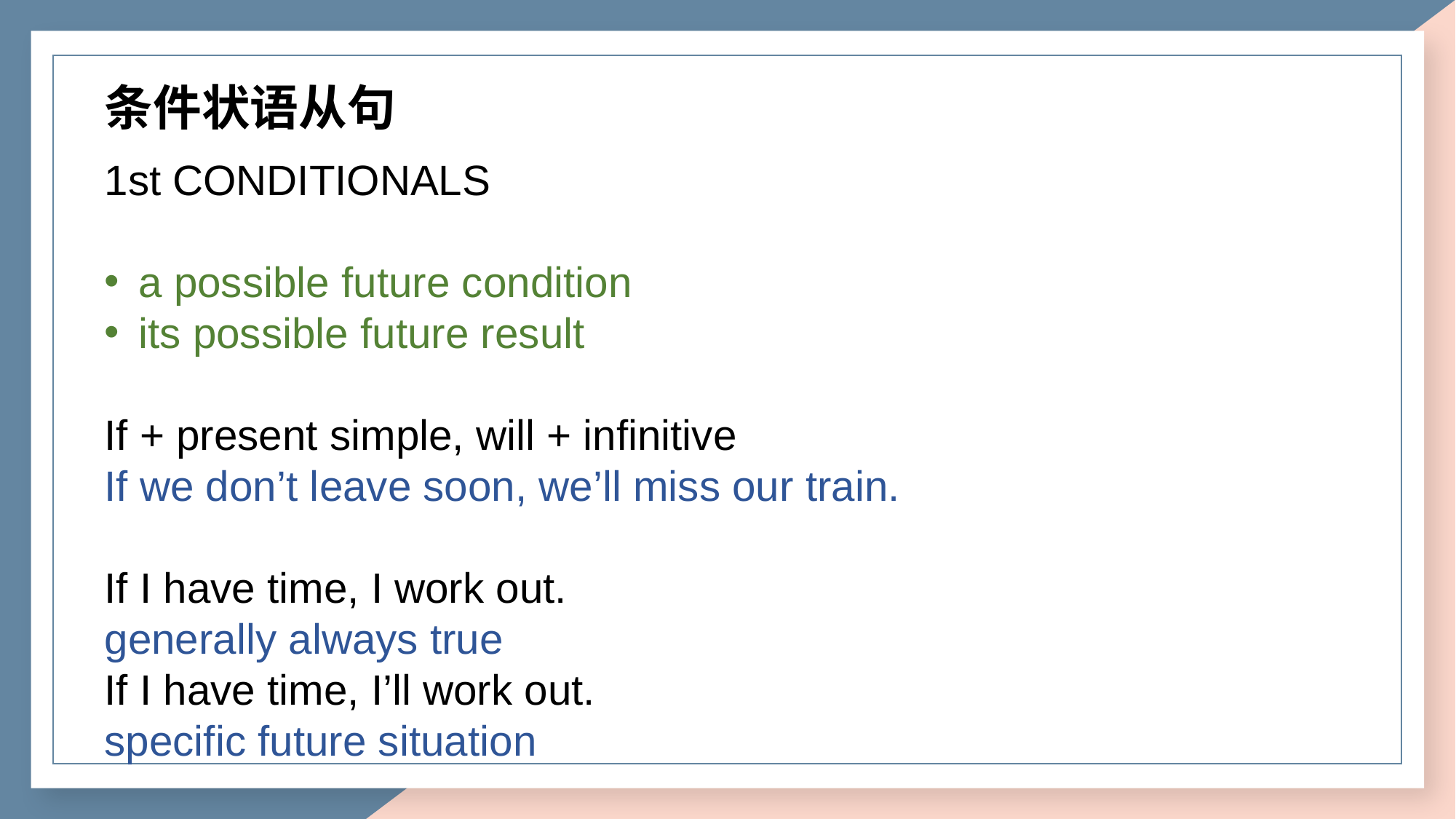

条件状语从句
1st CONDITIONALS

a possible future condition
its possible future result

If + present simple, will + infinitive
If we don’t leave soon, we’ll miss our train.

If I have time, I work out.
generally always true
If I have time, I’ll work out.
specific future situation